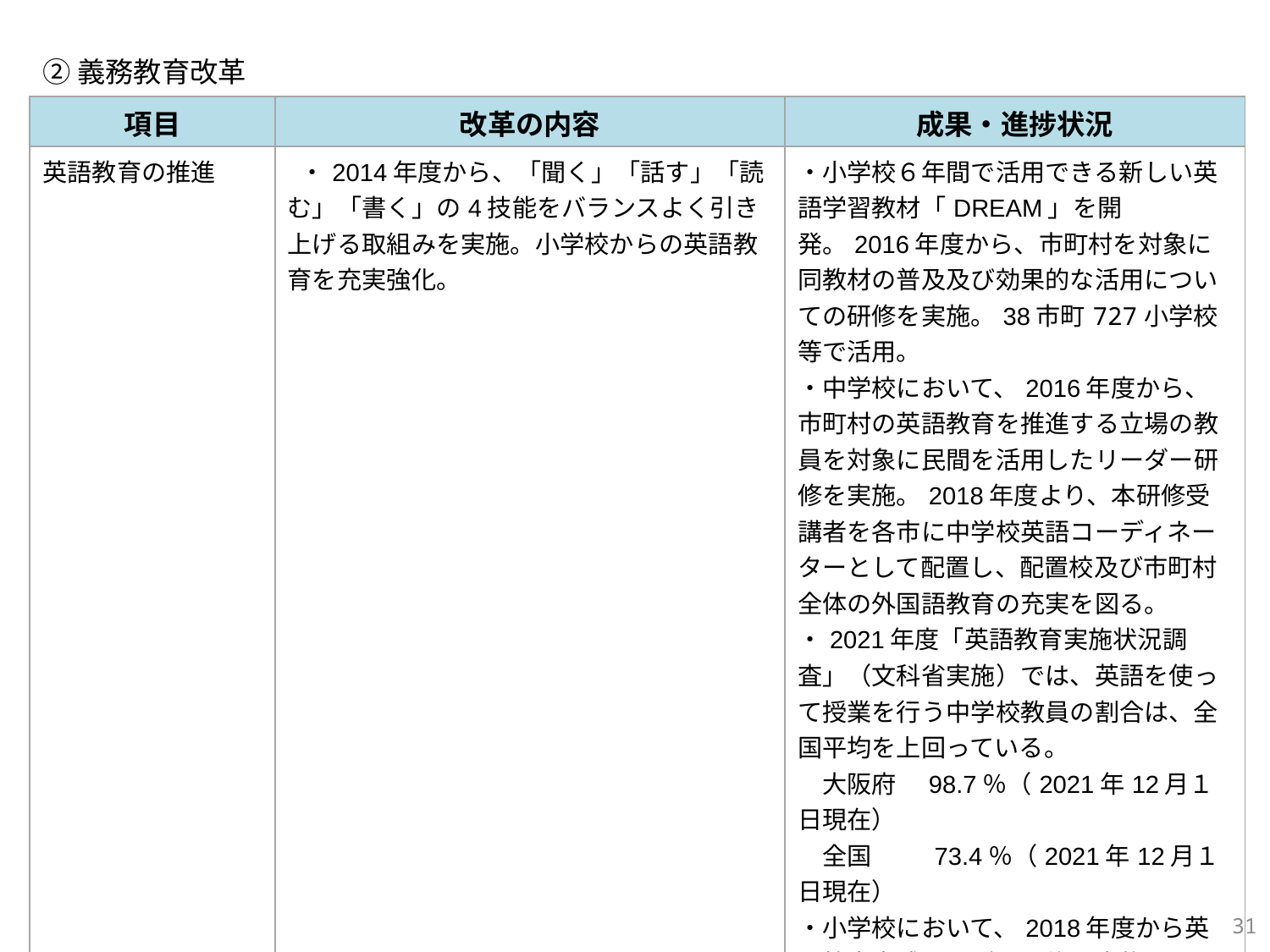

②義務教育改革
| 項目 | 改革の内容 | 成果・進捗状況 |
| --- | --- | --- |
| 英語教育の推進 | ・2014年度から、「聞く」「話す」「読む」「書く」の4技能をバランスよく引き上げる取組みを実施。小学校からの英語教育を充実強化。 | ・小学校６年間で活用できる新しい英語学習教材「DREAM」を開発。2016年度から、市町村を対象に同教材の普及及び効果的な活用についての研修を実施。38市町727小学校等で活用。 ・中学校において、2016年度から、市町村の英語教育を推進する立場の教員を対象に民間を活用したリーダー研修を実施。2018年度より、本研修受講者を各市に中学校英語コーディネーターとして配置し、配置校及び市町村全体の外国語教育の充実を図る。 ・2021年度「英語教育実施状況調査」（文科省実施）では、英語を使って授業を行う中学校教員の割合は、全国平均を上回っている。 　大阪府　98.7％（2021年12月１日現在） 　全国　　 73.4％（2021年12月１日現在） ・小学校において、2018年度から英語教育実践リーダー研修を実施し、すべての小学校に英語教育のリーダーを育成。また、2018年度から、英語の専門性を有する教員を専科指導教員として配置。 |
■改革の内容と進捗状況
31